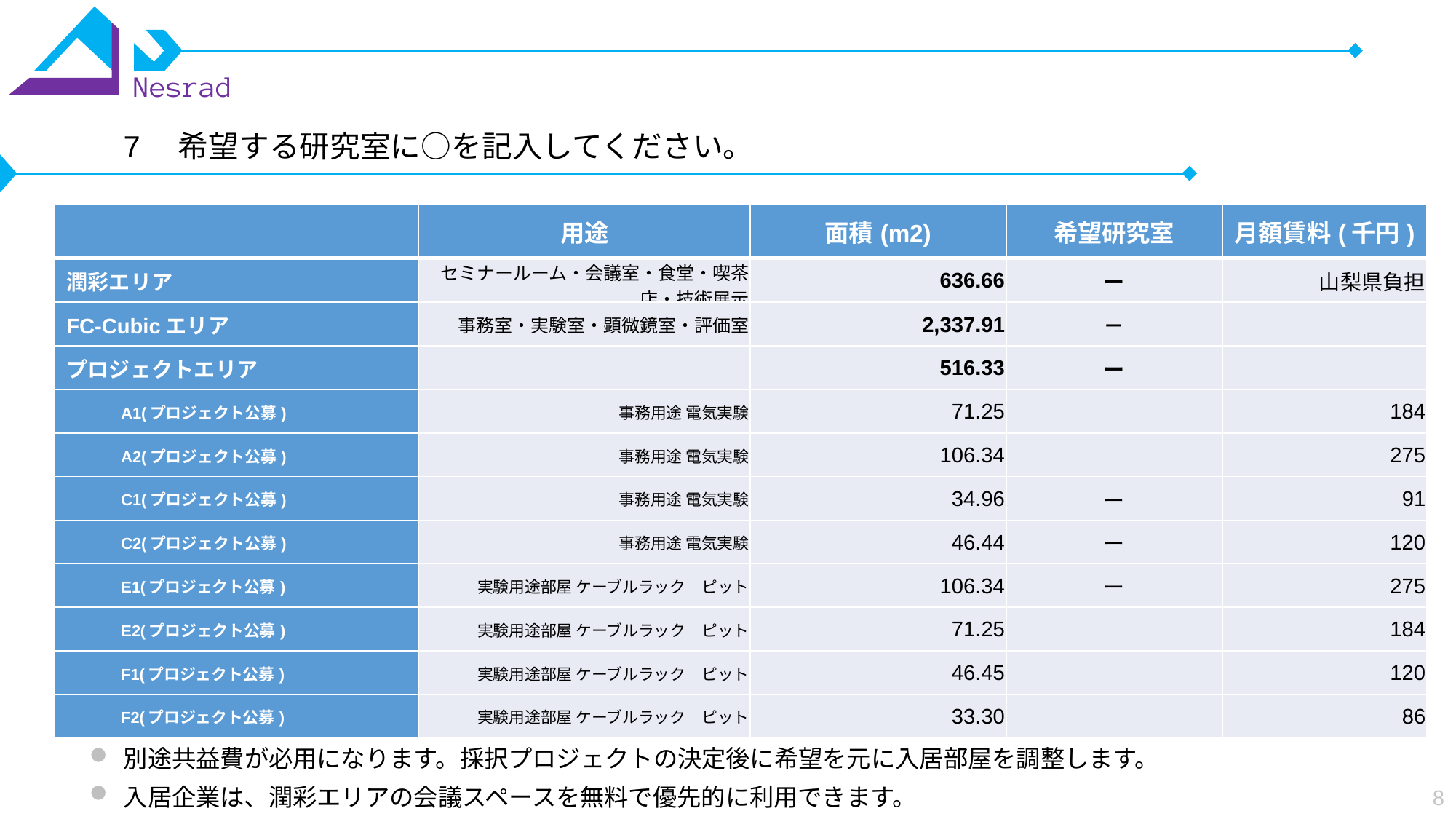

7　希望する研究室に○を記入してください。

|  | 用途 | 面積(m2) | 希望研究室 | 月額賃料(千円) |
| --- | --- | --- | --- | --- |
| 潤彩エリア | セミナールーム・会議室・食堂・喫茶店・技術展示 | 636.66 | ー | 山梨県負担 |
| FC-Cubicエリア | 事務室・実験室・顕微鏡室・評価室 | 2,337.91 | － |  |
| プロジェクトエリア |  | 516.33 | ー |  |
| A1(プロジェクト公募) | 事務用途 電気実験 | 71.25 |  | 184 |
| A2(プロジェクト公募) | 事務用途 電気実験 | 106.34 |  | 275 |
| C1(プロジェクト公募) | 事務用途 電気実験 | 34.96 | ー | 91 |
| C2(プロジェクト公募) | 事務用途 電気実験 | 46.44 | ー | 120 |
| E1(プロジェクト公募) | 実験用途部屋 ケーブルラック　ピット | 106.34 | ー | 275 |
| E2(プロジェクト公募) | 実験用途部屋 ケーブルラック　ピット | 71.25 |  | 184 |
| F1(プロジェクト公募) | 実験用途部屋 ケーブルラック　ピット | 46.45 |  | 120 |
| F2(プロジェクト公募) | 実験用途部屋 ケーブルラック　ピット | 33.30 |  | 86 |
別途共益費が必用になります。採択プロジェクトの決定後に希望を元に入居部屋を調整します。
入居企業は、潤彩エリアの会議スペースを無料で優先的に利用できます。
8